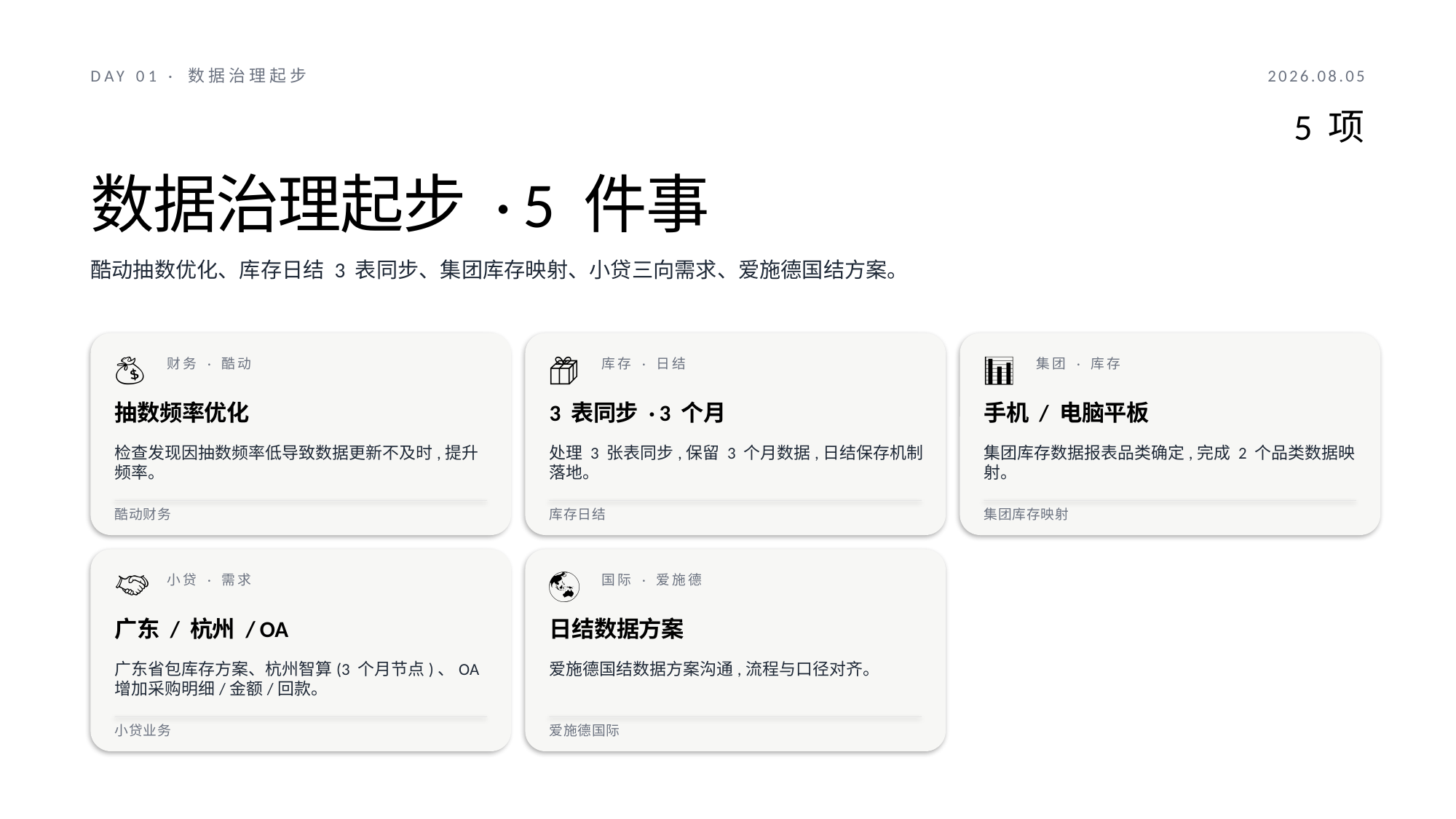

DAY 01 · 数据治理起步
2026.08.05
5 项
数据治理起步 · 5 件事
酷动抽数优化、库存日结 3 表同步、集团库存映射、小贷三向需求、爱施德国结方案。

💰
📦
📊
财务 · 酷动
库存 · 日结
集团 · 库存
抽数频率优化
3 表同步 · 3 个月
手机 / 电脑平板
检查发现因抽数频率低导致数据更新不及时,提升频率。
处理 3 张表同步,保留 3 个月数据,日结保存机制落地。
集团库存数据报表品类确定,完成 2 个品类数据映射。

酷动财务
库存日结
集团库存映射

🤝
🌏
小贷 · 需求
国际 · 爱施德
广东 / 杭州 / OA
日结数据方案
广东省包库存方案、杭州智算(3 个月节点)、OA 增加采购明细/金额/回款。
爱施德国结数据方案沟通,流程与口径对齐。

小贷业务
爱施德国际